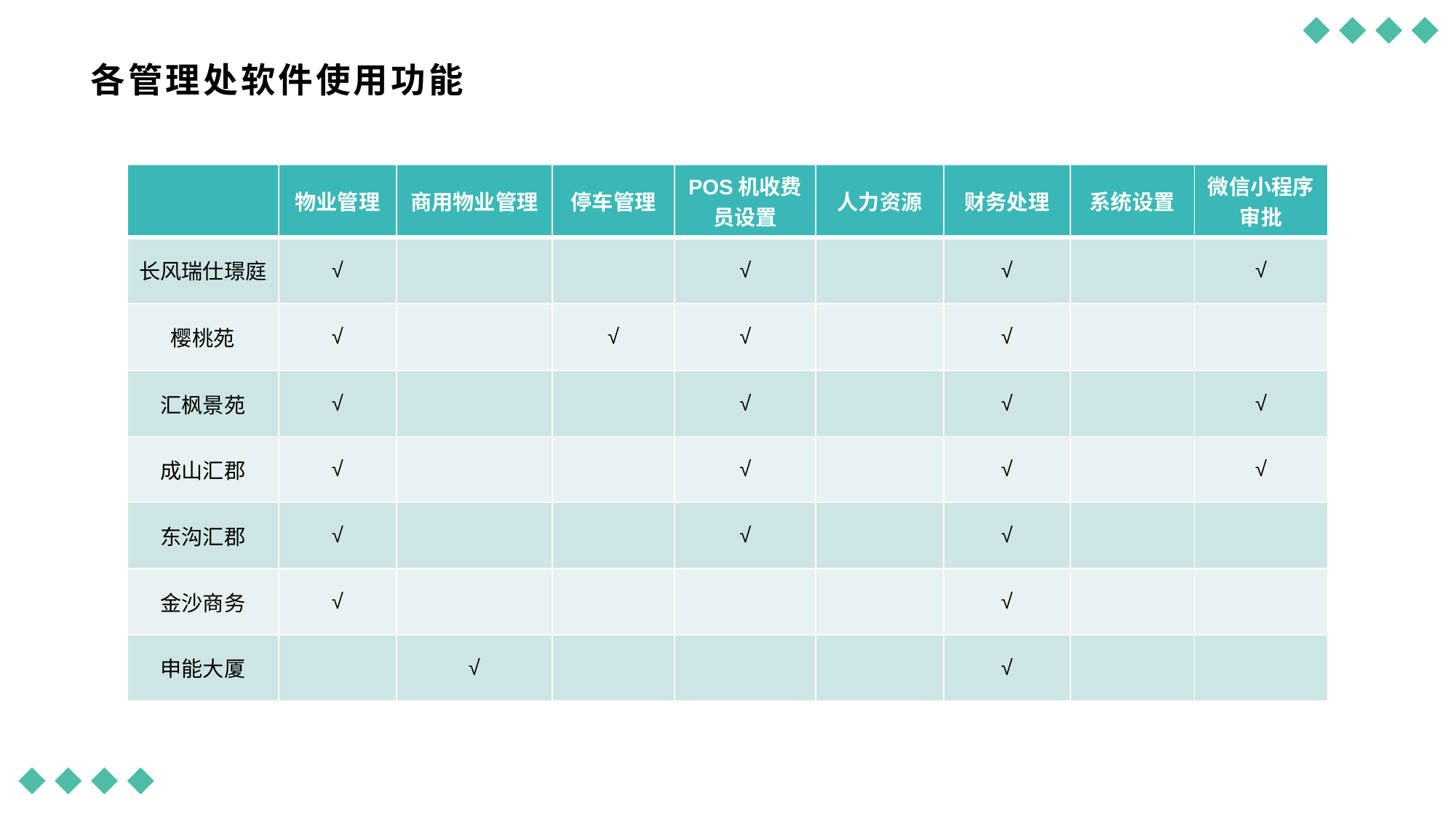

# 各管理处软件使用功能
|  | 物业管理 | 商用物业管理 | 停车管理 | POS机收费员设置 | 人力资源 | 财务处理 | 系统设置 | 微信小程序审批 |
| --- | --- | --- | --- | --- | --- | --- | --- | --- |
| 长风瑞仕璟庭 | √ |  |  | √ |  | √ |  | √ |
| 樱桃苑 | √ |  | √ | √ |  | √ |  |  |
| 汇枫景苑 | √ |  |  | √ |  | √ |  | √ |
| 成山汇郡 | √ |  |  | √ |  | √ |  | √ |
| 东沟汇郡 | √ |  |  | √ |  | √ |  |  |
| 金沙商务 | √ |  |  |  |  | √ |  |  |
| 申能大厦 |  | √ |  |  |  | √ |  |  |